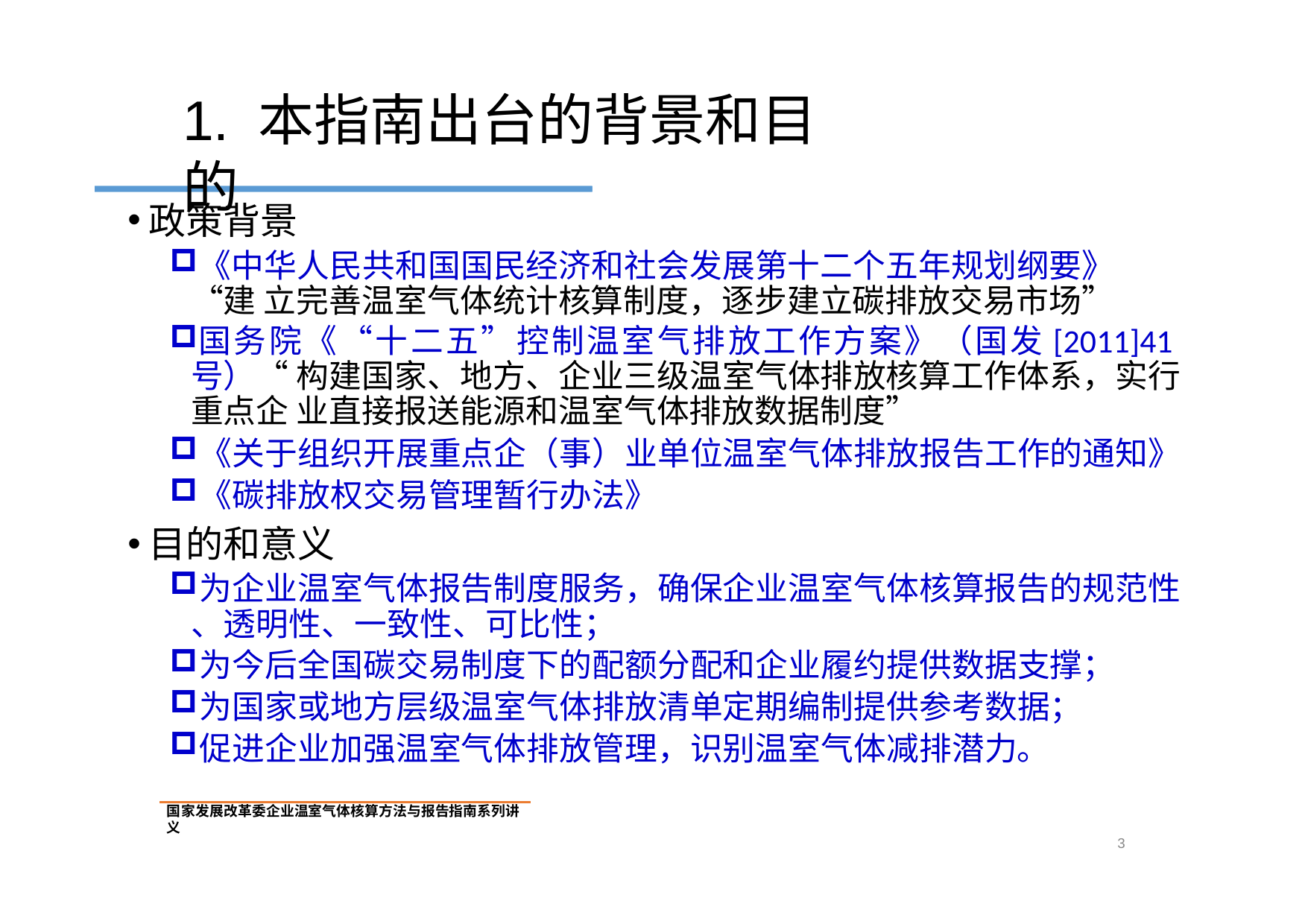

# 1. 本指南出台的背景和目的

政策背景
《中华人民共和国国民经济和社会发展第十二个五年规划纲要》“建 立完善温室气体统计核算制度，逐步建立碳排放交易市场”
国务院《“十二五”控制温室气排放工作方案》（国发[2011]41号）“ 构建国家、地方、企业三级温室气体排放核算工作体系，实行重点企 业直接报送能源和温室气体排放数据制度”
《关于组织开展重点企（事）业单位温室气体排放报告工作的通知》
《碳排放权交易管理暂行办法》
目的和意义
为企业温室气体报告制度服务，确保企业温室气体核算报告的规范性
、透明性、一致性、可比性；
为今后全国碳交易制度下的配额分配和企业履约提供数据支撑；
为国家或地方层级温室气体排放清单定期编制提供参考数据；
促进企业加强温室气体排放管理，识别温室气体减排潜力。
国家发展改革委企业温室气体核算方法与报告指南系列讲义

3